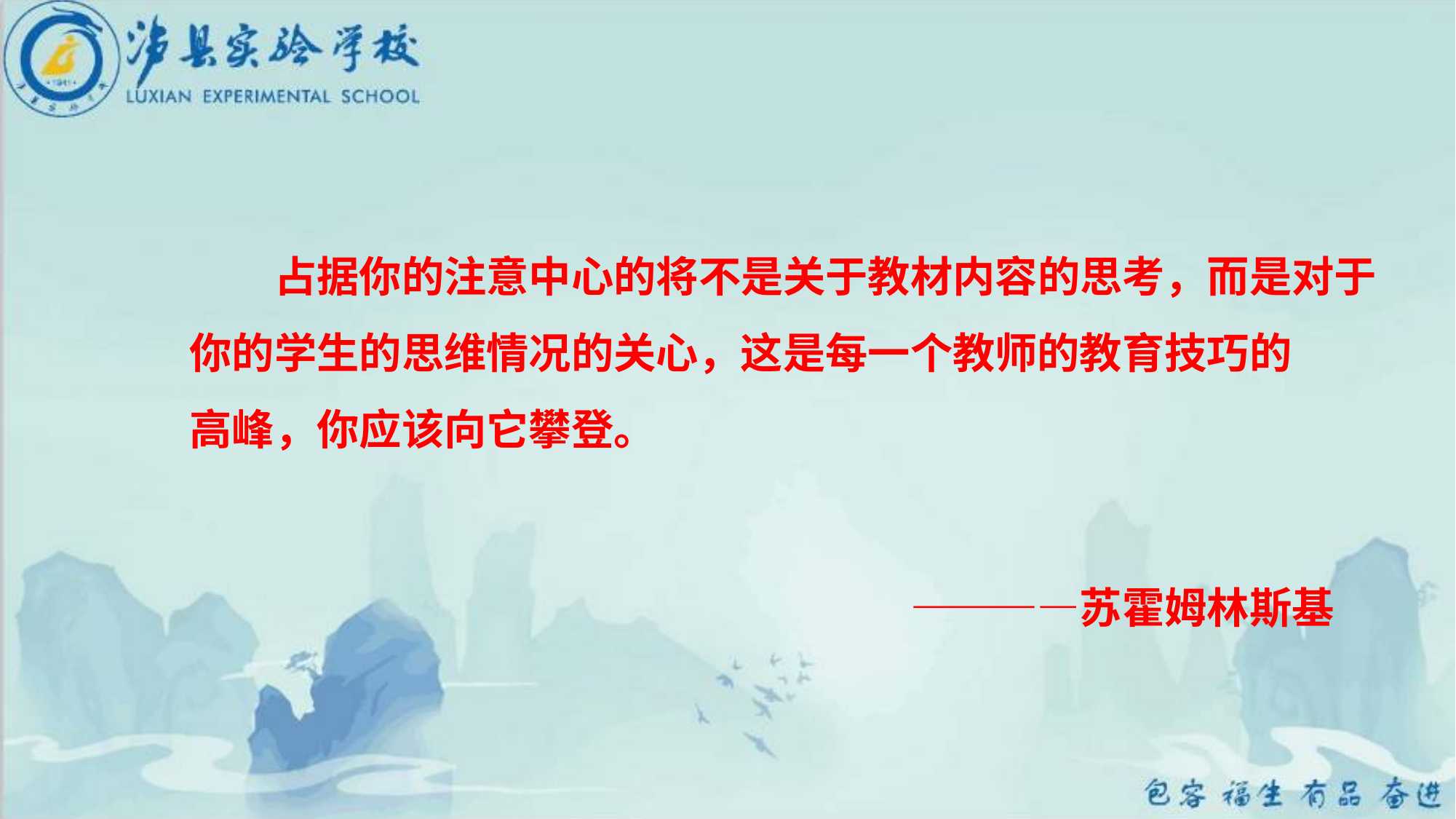

占据你的注意中心的将不是关于教材内容的思考，而是对于
你的学生的思维情况的关心，这是每一个教师的教育技巧的
高峰，你应该向它攀登。

　　　　　　　　　　　　　　　　　————苏霍姆林斯基